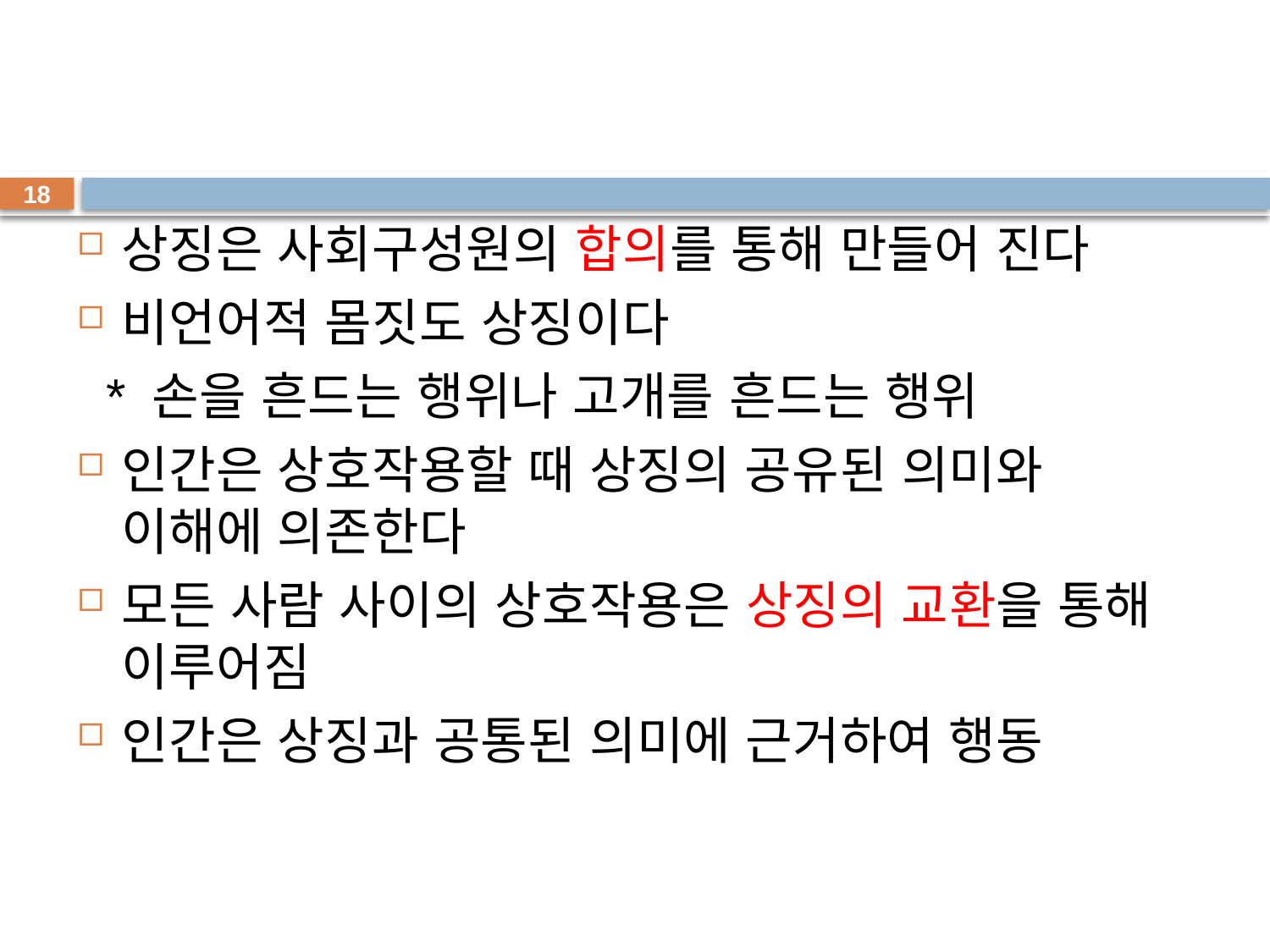

#
18
상징은 사회구성원의 합의를 통해 만들어 진다
비언어적 몸짓도 상징이다
  * 손을 흔드는 행위나 고개를 흔드는 행위
인간은 상호작용할 때 상징의 공유된 의미와 이해에 의존한다
모든 사람 사이의 상호작용은 상징의 교환을 통해 이루어짐
인간은 상징과 공통된 의미에 근거하여 행동